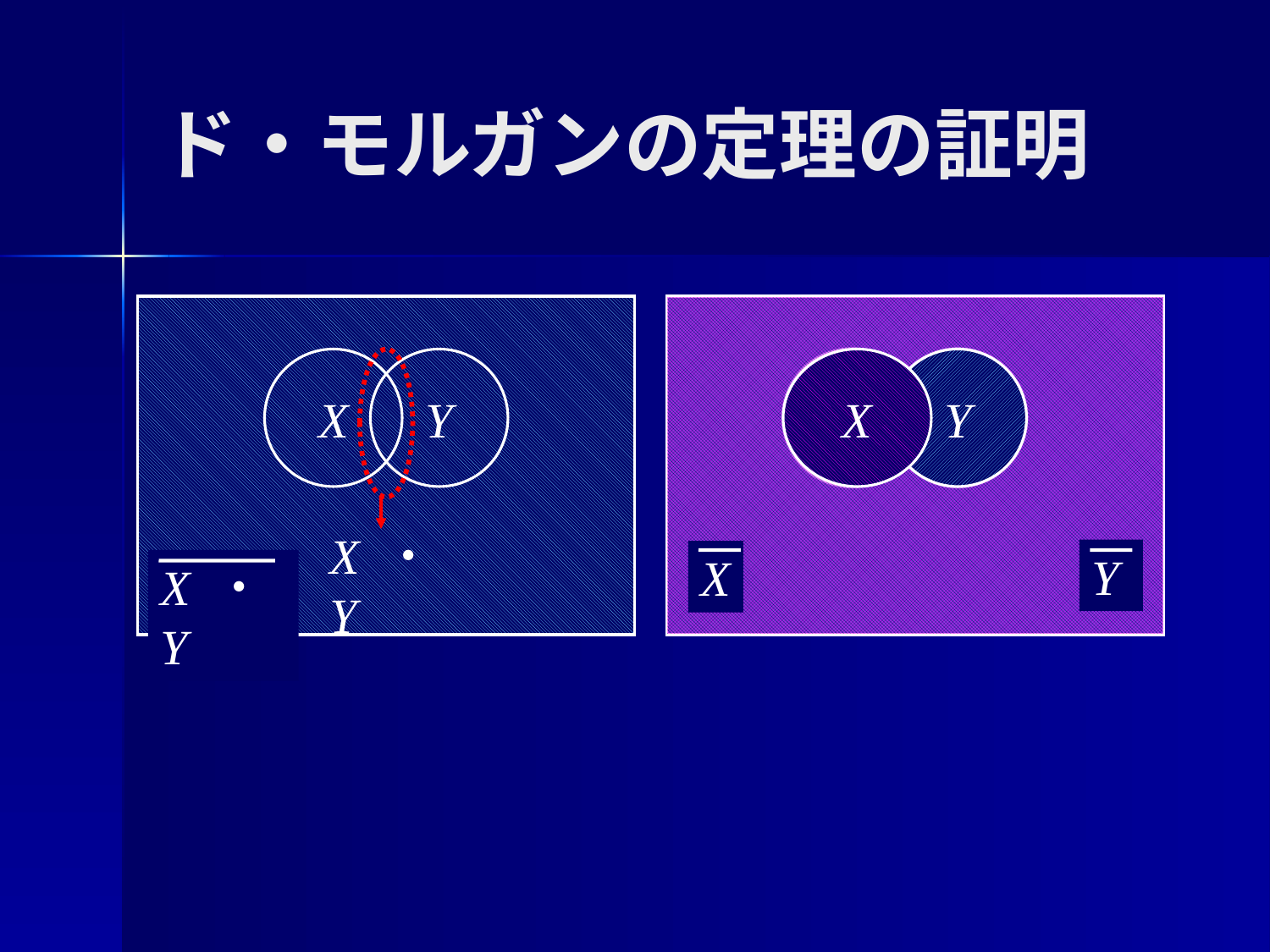

# ド・モルガンの定理の証明

X
Y

X ・Y

X
X

X
X
Y
Y

Y
X

X
Y

X ・Y
X
Y